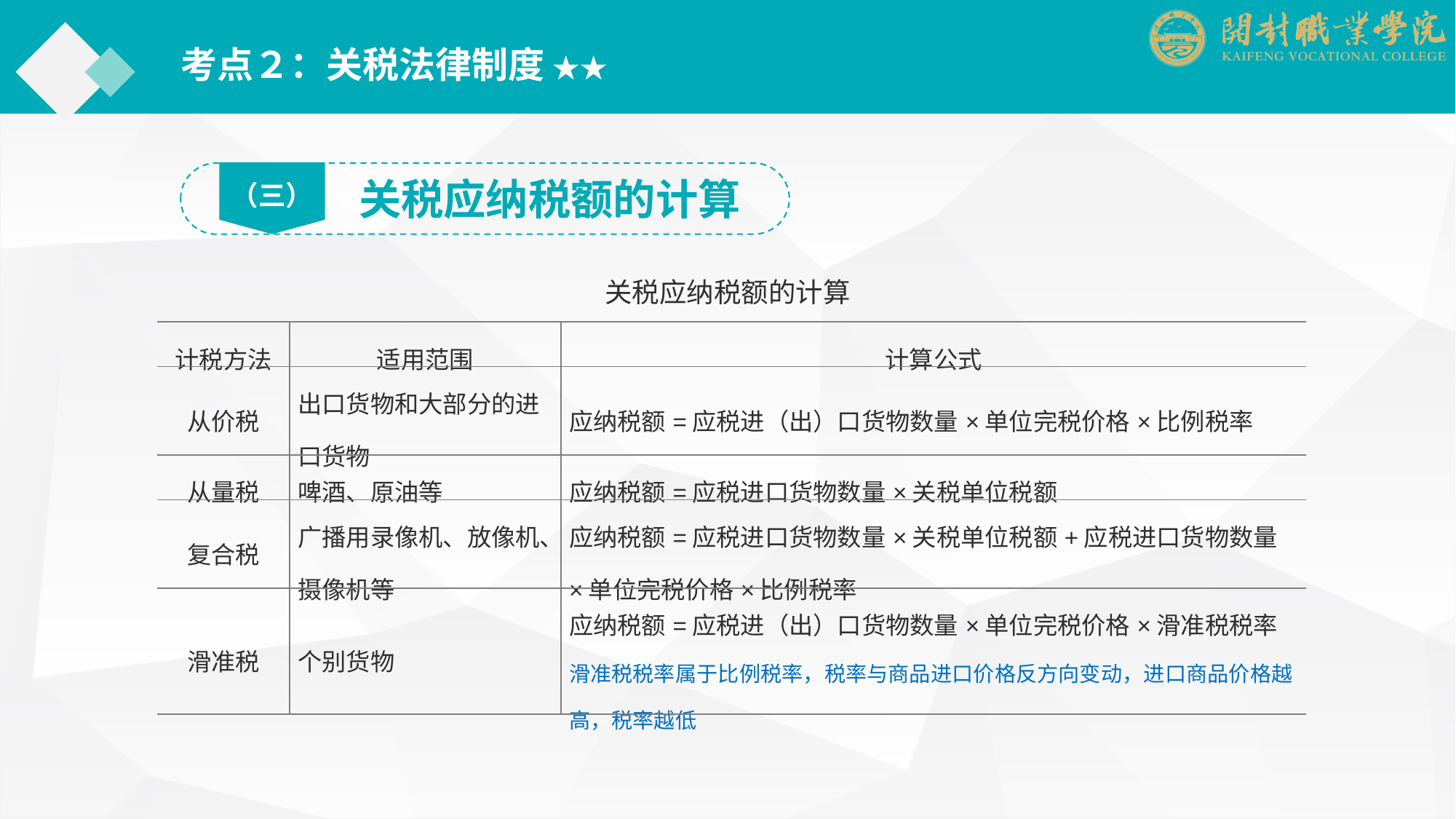

考点２：关税法律制度 ★★
（三）

关税应纳税额的计算
关税应纳税额的计算
| 计税方法 | 适用范围 | 计算公式 |
| --- | --- | --- |
| 从价税 | 出口货物和大部分的进口货物 | 应纳税额=应税进（出）口货物数量×单位完税价格×比例税率 |
| 从量税 | 啤酒、原油等 | 应纳税额=应税进口货物数量×关税单位税额 |
| 复合税 | 广播用录像机、放像机、摄像机等 | 应纳税额=应税进口货物数量×关税单位税额+应税进口货物数量×单位完税价格×比例税率 |
| 滑准税 | 个别货物 | 应纳税额=应税进（出）口货物数量×单位完税价格×滑准税税率 滑准税税率属于比例税率，税率与商品进口价格反方向变动，进口商品价格越高，税率越低 |